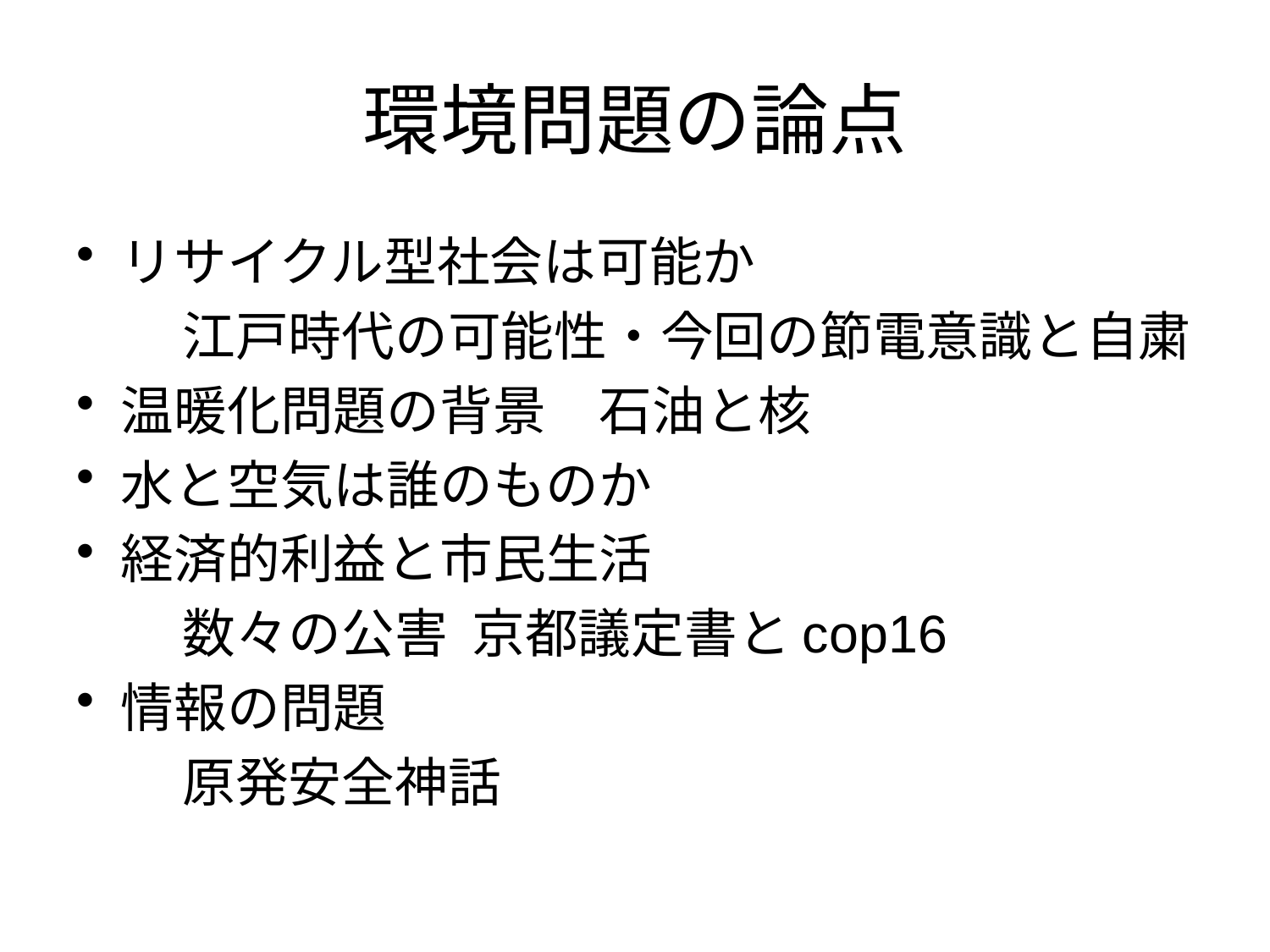

# 環境問題の論点
リサイクル型社会は可能か
　　江戸時代の可能性・今回の節電意識と自粛
温暖化問題の背景　石油と核
水と空気は誰のものか
経済的利益と市民生活
　　数々の公害  京都議定書とcop16
情報の問題
　　原発安全神話